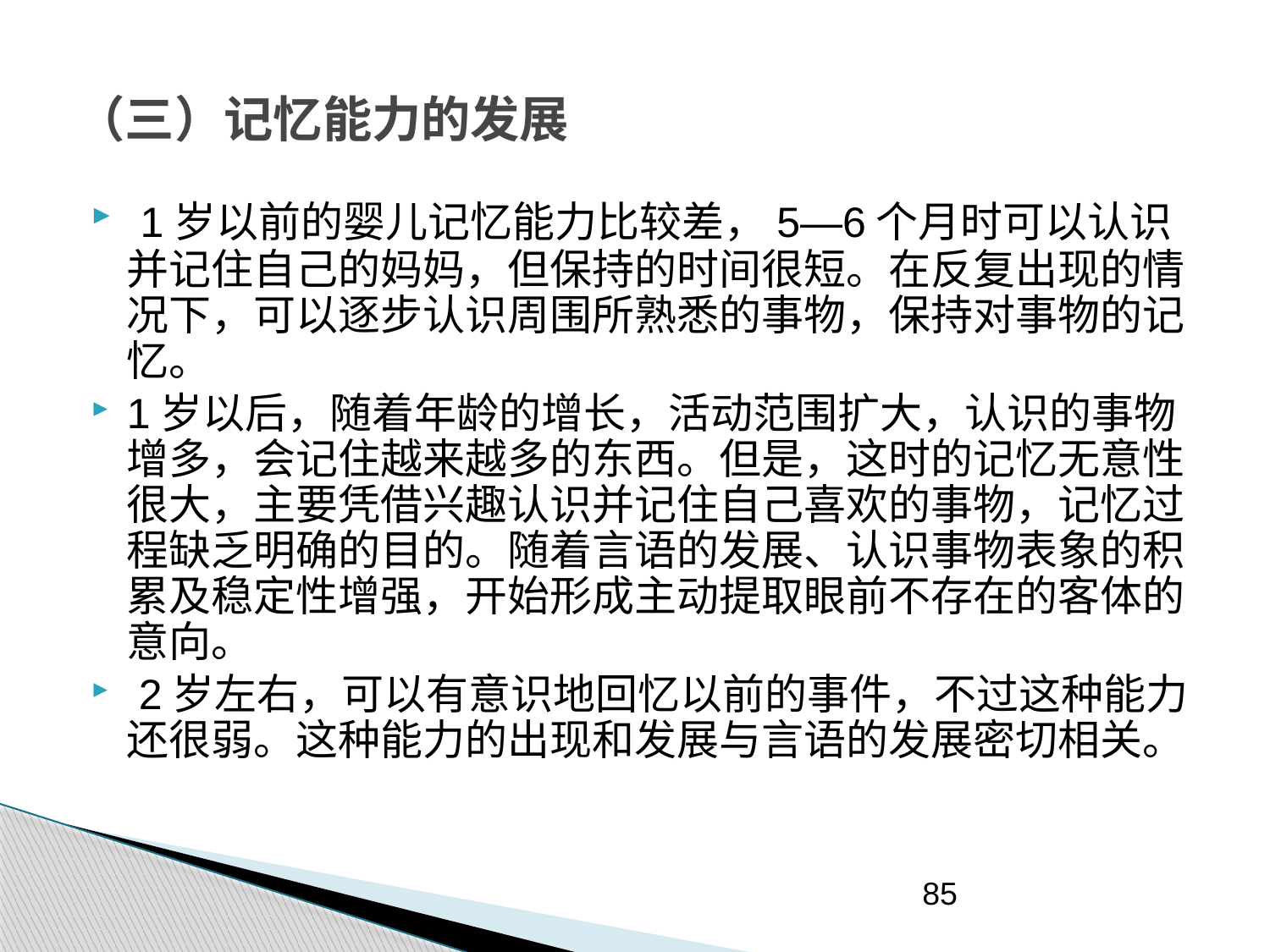

（三）记忆能力的发展
 1岁以前的婴儿记忆能力比较差，5—6个月时可以认识并记住自己的妈妈，但保持的时间很短。在反复出现的情况下，可以逐步认识周围所熟悉的事物，保持对事物的记忆。
1岁以后，随着年龄的增长，活动范围扩大，认识的事物增多，会记住越来越多的东西。但是，这时的记忆无意性很大，主要凭借兴趣认识并记住自己喜欢的事物，记忆过程缺乏明确的目的。随着言语的发展、认识事物表象的积累及稳定性增强，开始形成主动提取眼前不存在的客体的意向。
 2岁左右，可以有意识地回忆以前的事件，不过这种能力还很弱。这种能力的出现和发展与言语的发展密切相关。
85